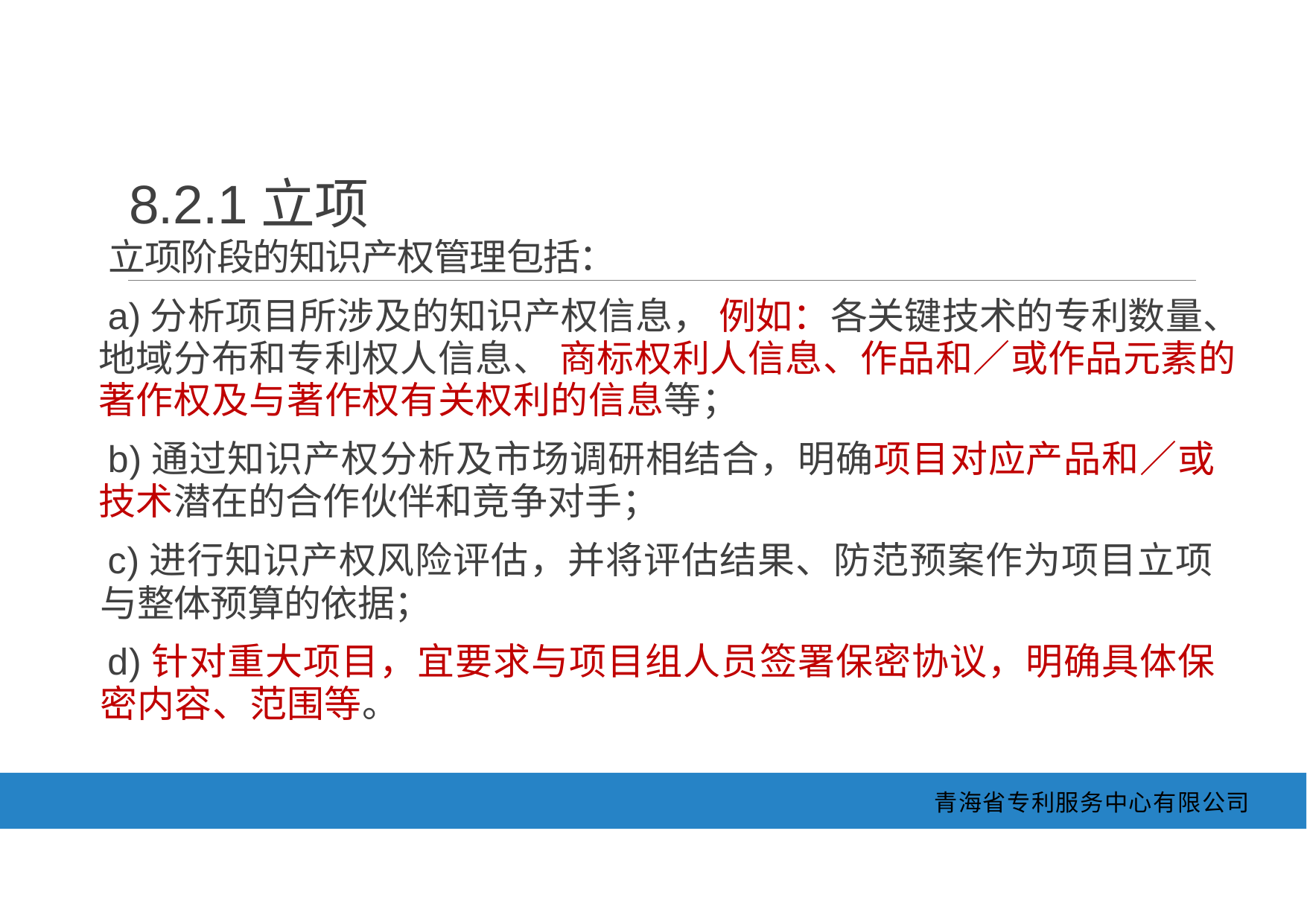

8.2.1立项
立项阶段的知识产权管理包括：

a)分析项目所涉及的知识产权信息， 例如：各关键技术的专利数量、 地域分布和专利权人信息、 商标权利人信息、作品和／或作品元素的 著作权及与著作权有关权利的信息等；
b)通过知识产权分析及市场调研相结合，明确项目对应产品和／或  技术潜在的合作伙伴和竞争对手；
c)进行知识产权风险评估，并将评估结果、防范预案作为项目立项  与整体预算的依据；

d)针对重大项目，宜要求与项目组人员签署保密协议，明确具体保  密内容、范围等。

青海省专利服务中心有限公司